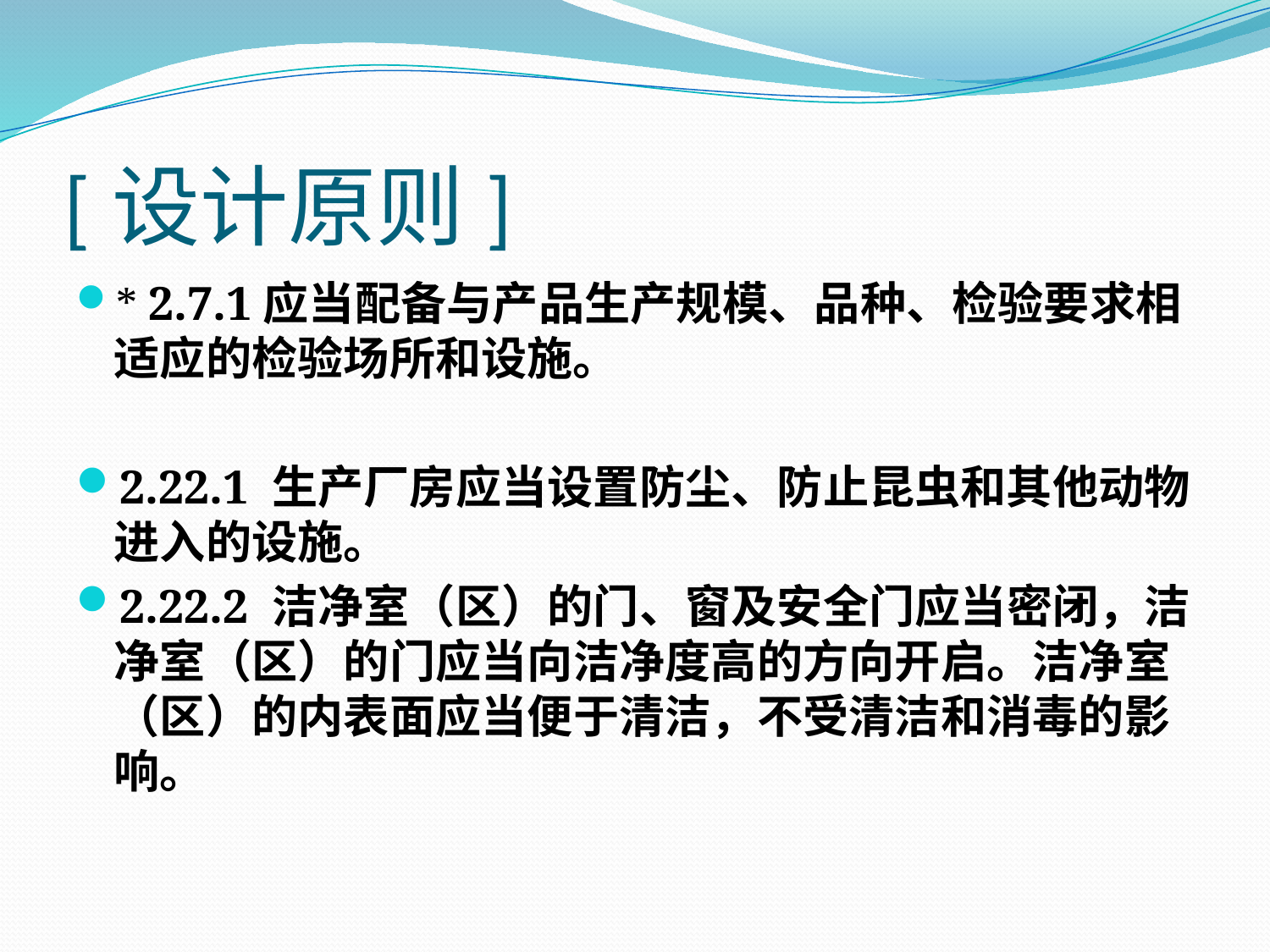

# [设计原则]
* 2.7.1应当配备与产品生产规模、品种、检验要求相适应的检验场所和设施。

2.22.1 生产厂房应当设置防尘、防止昆虫和其他动物进入的设施。
2.22.2 洁净室（区）的门、窗及安全门应当密闭，洁净室（区）的门应当向洁净度高的方向开启。洁净室（区）的内表面应当便于清洁，不受清洁和消毒的影响。